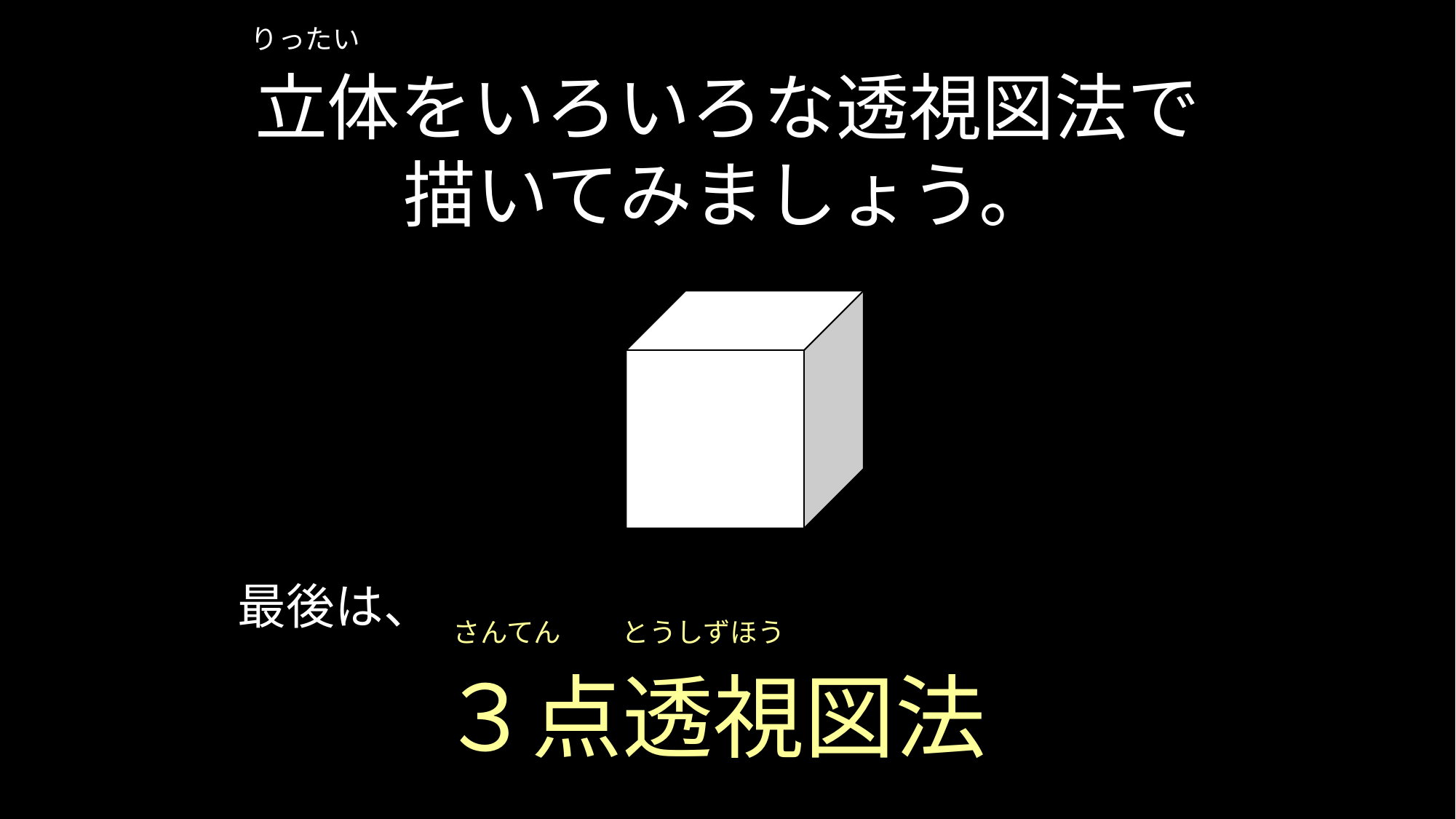

りったい
立体をいろいろな透視図法で
描いてみましょう。

最後は、
さんてん
とうしずほう
３点透視図法